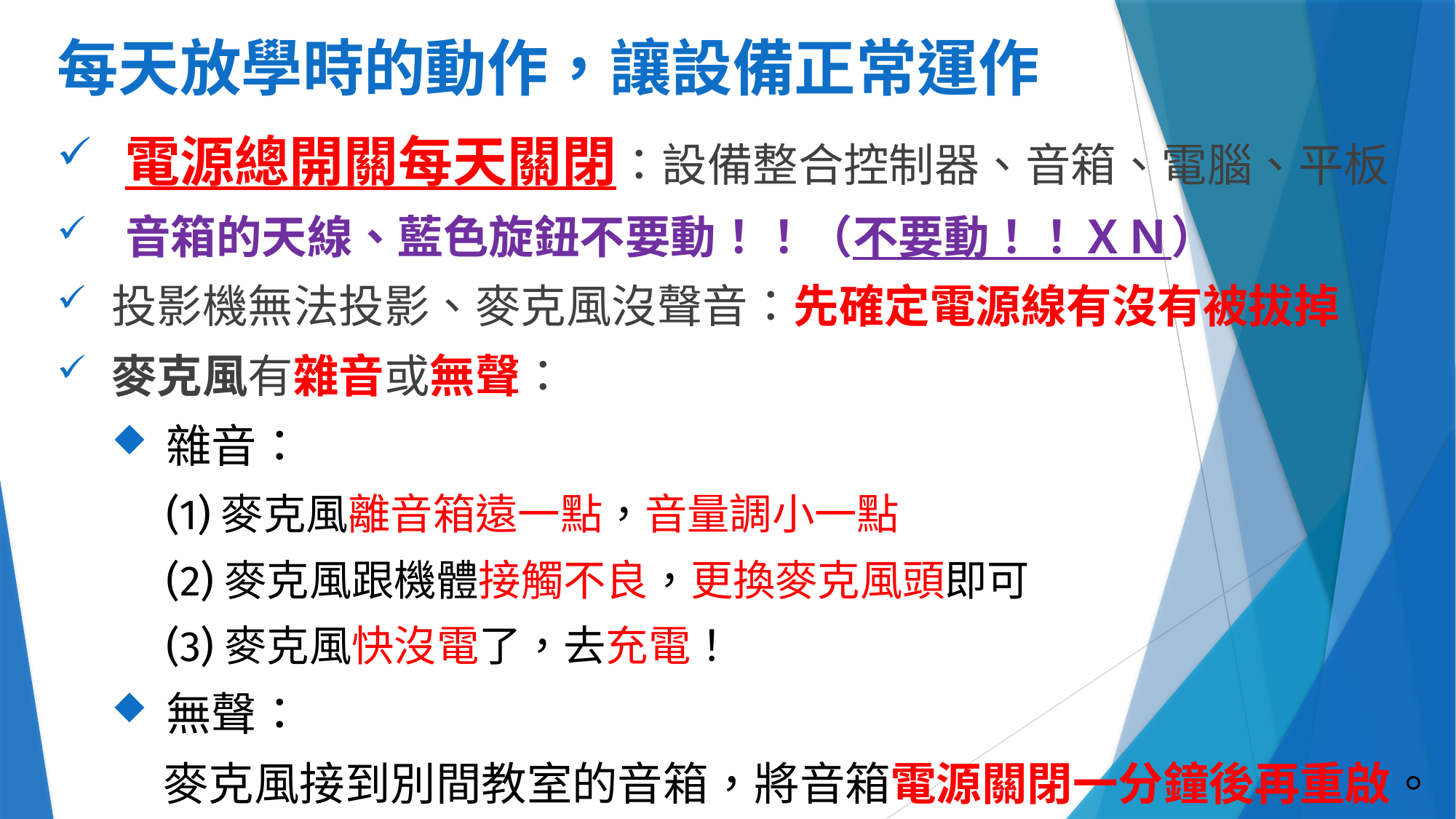

# 每天放學時的動作，讓設備正常運作
電源總開關每天關閉：設備整合控制器、音箱、電腦、平板
音箱的天線、藍色旋鈕不要動！！（不要動！！ＸＮ）
投影機無法投影、麥克風沒聲音：先確定電源線有沒有被拔掉
麥克風有雜音或無聲：
雜音：
(1)麥克風離音箱遠一點，音量調小一點
(2)麥克風跟機體接觸不良，更換麥克風頭即可
(3)麥克風快沒電了，去充電！
無聲：
    麥克風接到別間教室的音箱，將音箱電源關閉一分鐘後再重啟。